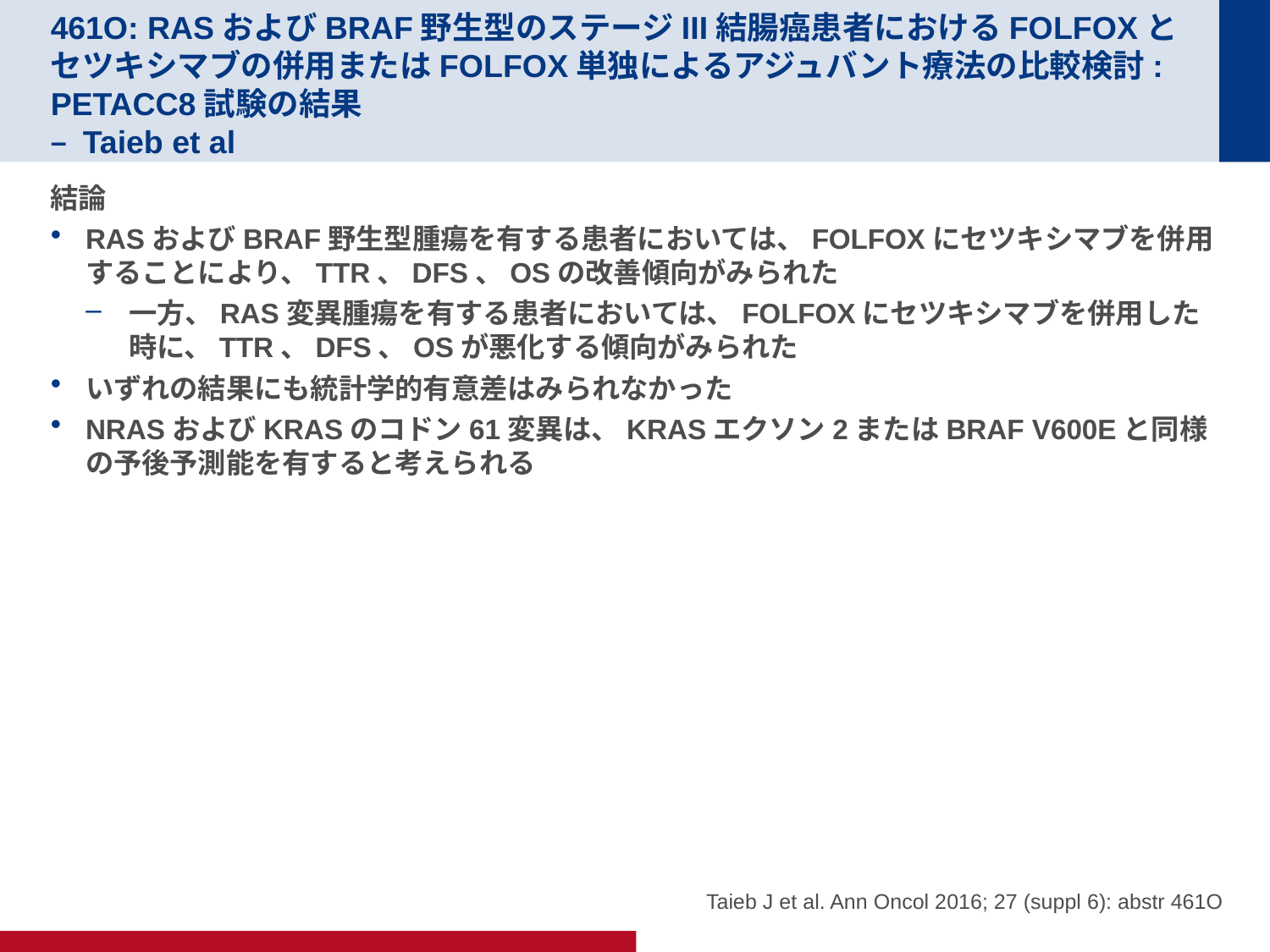

# 461O: RASおよびBRAF野生型のステージIII結腸癌患者におけるFOLFOXとセツキシマブの併用またはFOLFOX単独によるアジュバント療法の比較検討: PETACC8試験の結果 – Taieb et al
結論
RASおよびBRAF野生型腫瘍を有する患者においては、FOLFOXにセツキシマブを併用することにより、TTR、DFS、OSの改善傾向がみられた
一方、RAS変異腫瘍を有する患者においては、FOLFOXにセツキシマブを併用した時に、TTR、DFS、OSが悪化する傾向がみられた
いずれの結果にも統計学的有意差はみられなかった
NRASおよびKRASのコドン61変異は、KRASエクソン2またはBRAF V600Eと同様の予後予測能を有すると考えられる
Taieb J et al. Ann Oncol 2016; 27 (suppl 6): abstr 461O